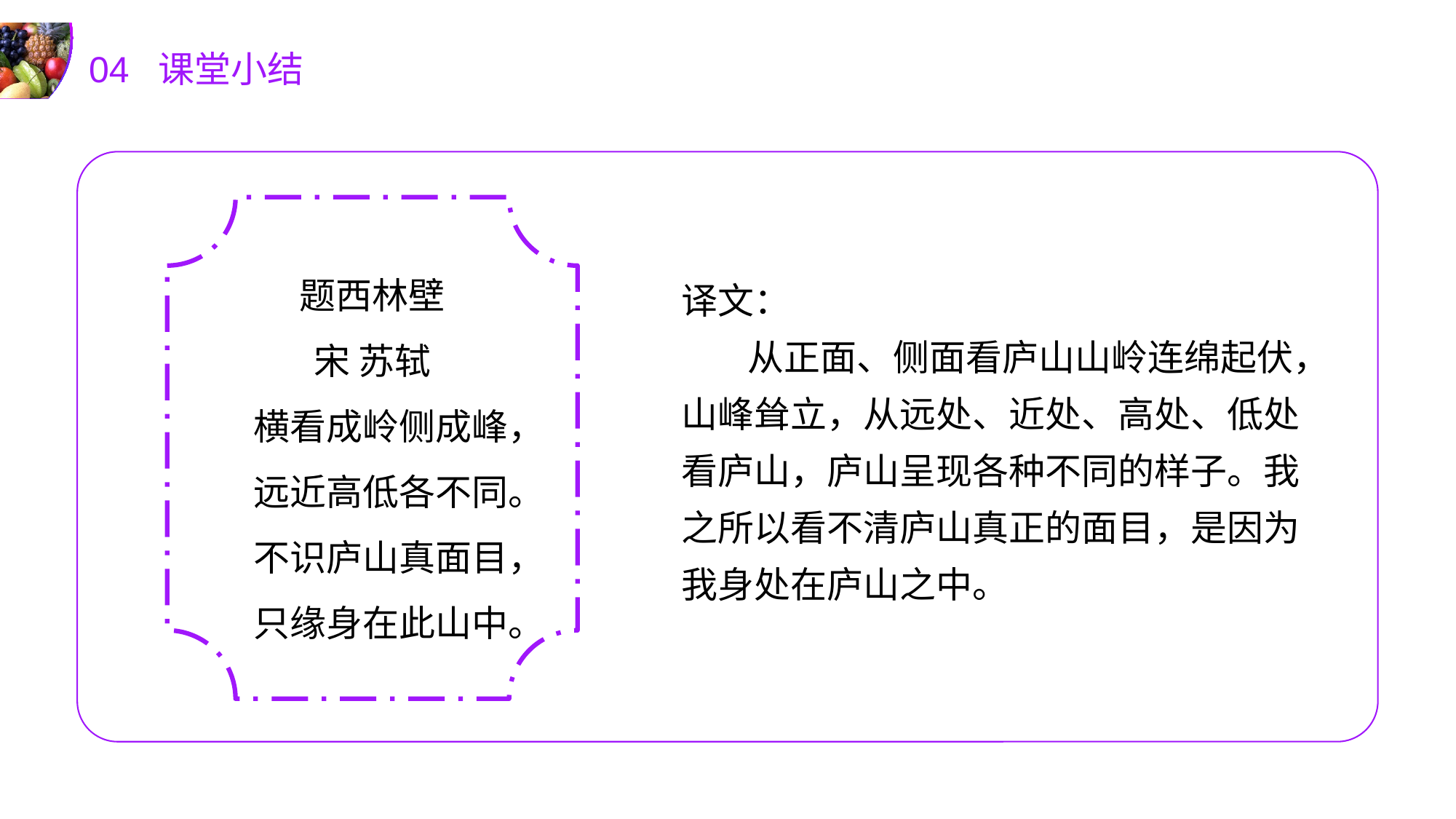

04  课堂小结
题西林壁
宋 苏轼
 横看成岭侧成峰，
 远近高低各不同。
 不识庐山真面目，
 只缘身在此山中。
译文：
       从正面、侧面看庐山山岭连绵起伏，山峰耸立，从远处、近处、高处、低处看庐山，庐山呈现各种不同的样子。我之所以看不清庐山真正的面目，是因为我身处在庐山之中。